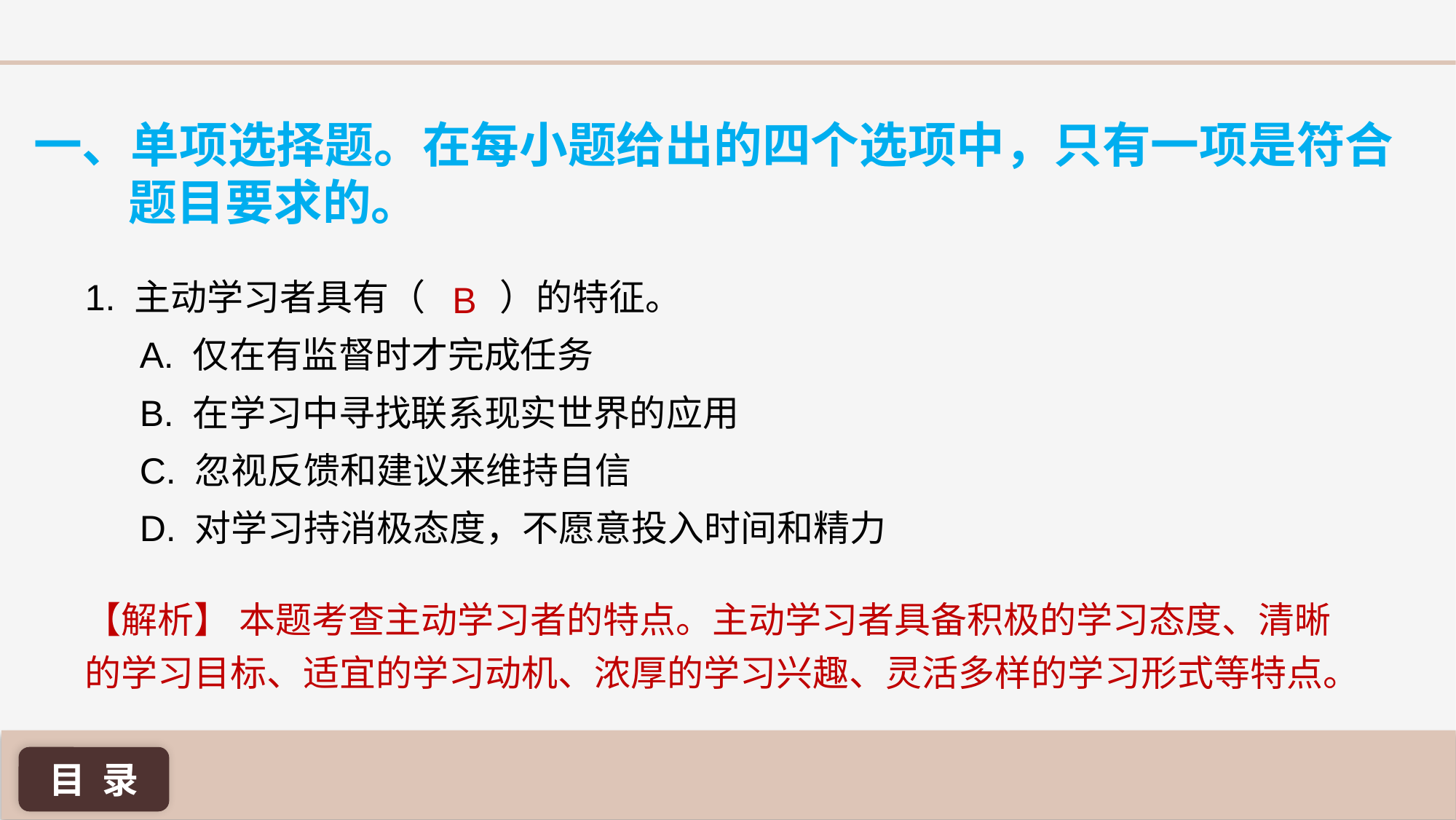

一、单项选择题。在每小题给出的四个选项中，只有一项是符合题目要求的。
1. 主动学习者具有（	    ）的特征。
A. 仅在有监督时才完成任务
B. 在学习中寻找联系现实世界的应用
C. 忽视反馈和建议来维持自信
D. 对学习持消极态度，不愿意投入时间和精力
B
【解析】 本题考查主动学习者的特点。主动学习者具备积极的学习态度、清晰的学习目标、适宜的学习动机、浓厚的学习兴趣、灵活多样的学习形式等特点。